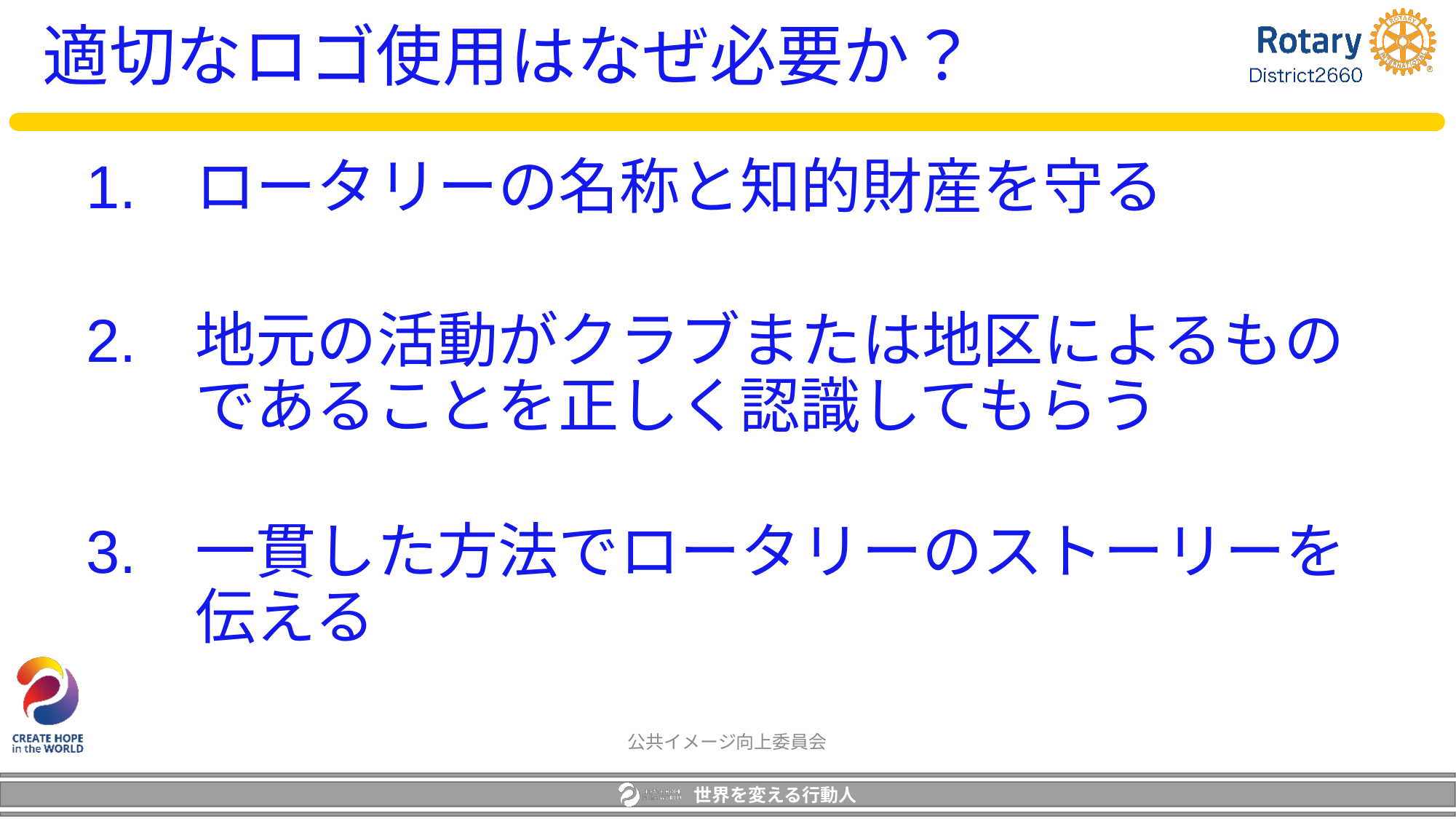

# 適切なロゴ使用はなぜ必要か？
ロータリーの名称と知的財産を守る​
地元の活動がクラブまたは地区によるものであることを正しく認識してもらう
一貫した方法でロータリーのストーリーを伝える